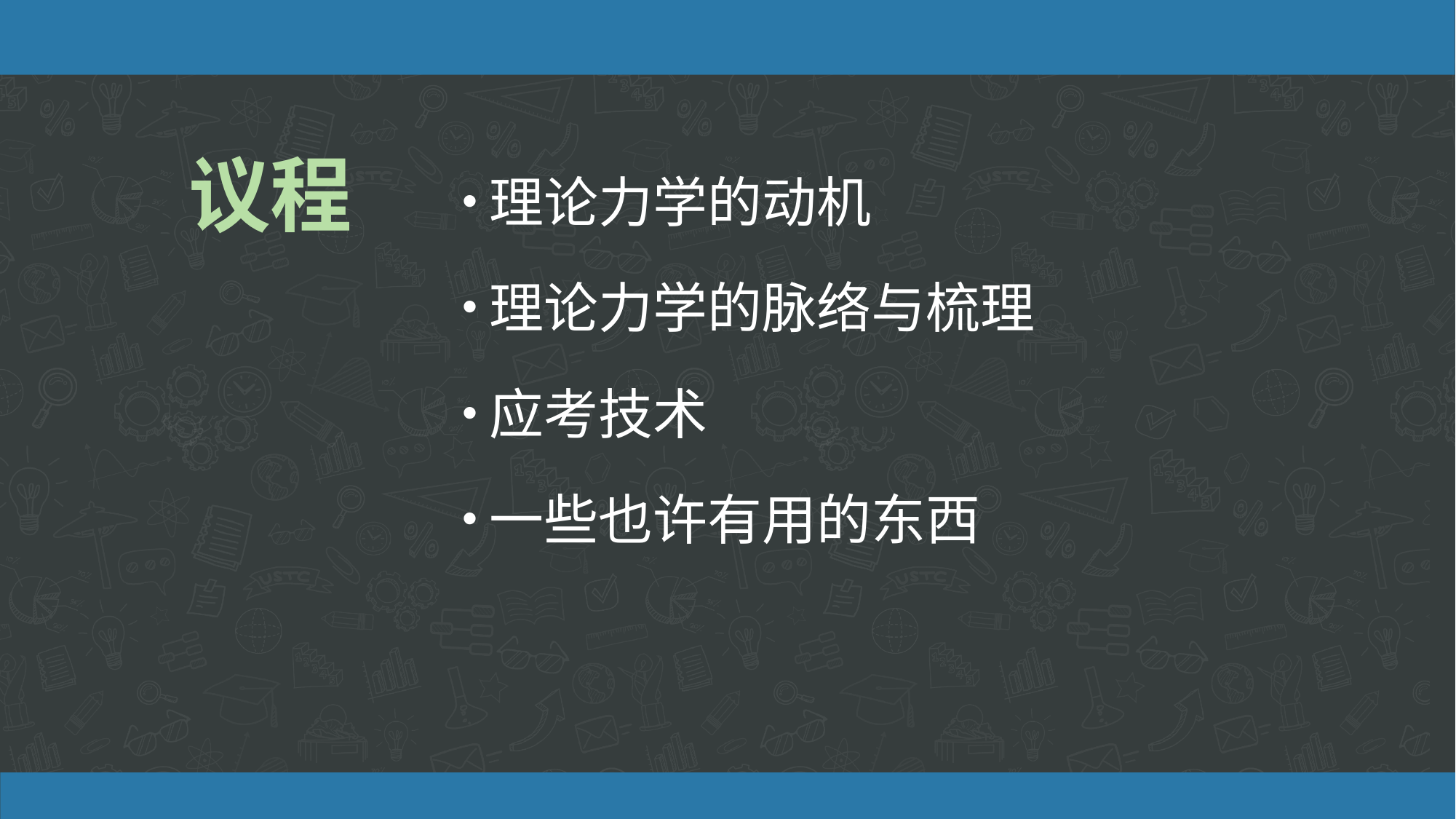

# 议程
理论力学的动机
理论力学的脉络与梳理
应考技术
一些也许有用的东西